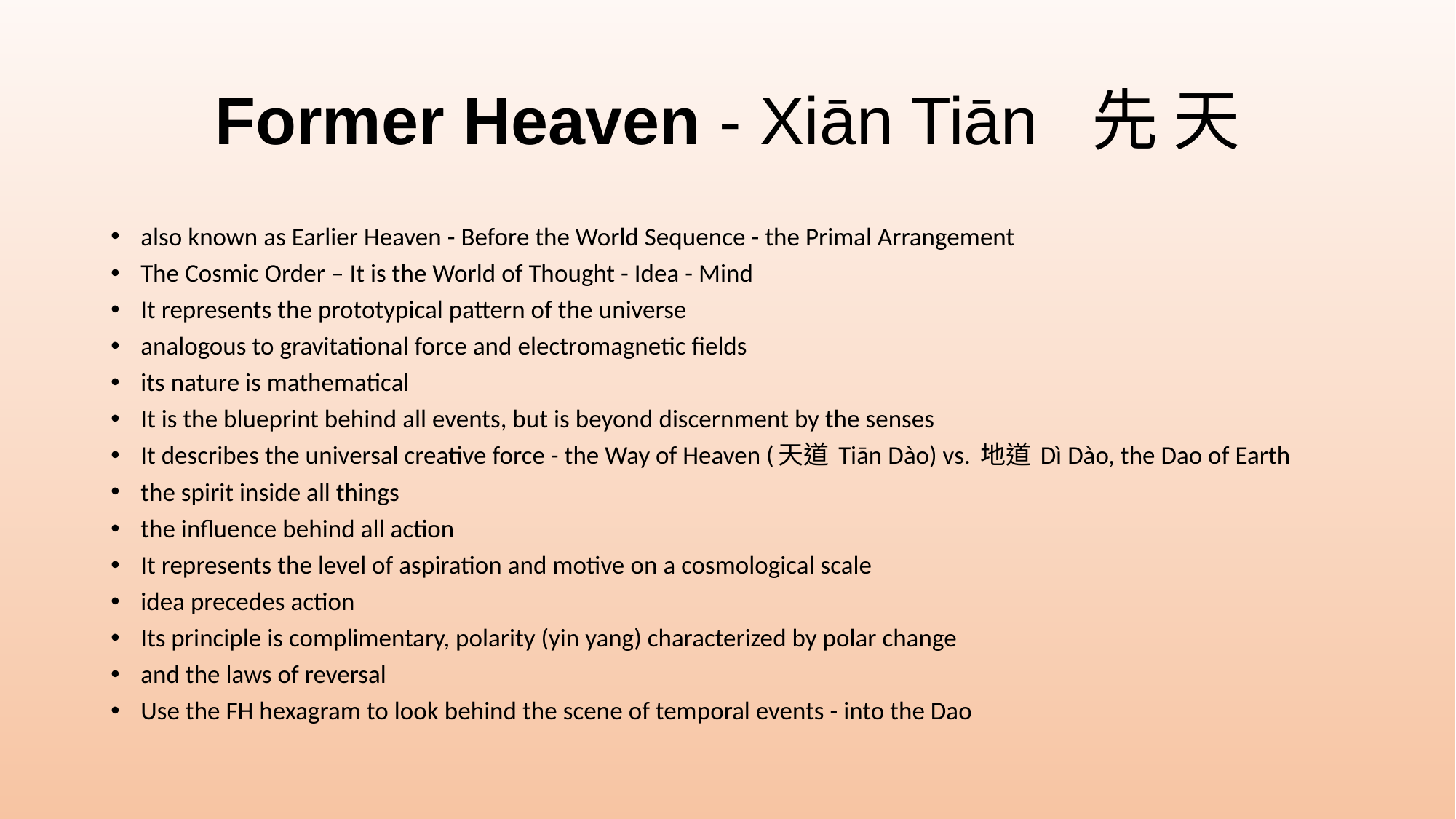

# Former Heaven - Xiān Tiān  先 天
also known as Earlier Heaven - Before the World Sequence - the Primal Arrangement
The Cosmic Order – It is the World of Thought - Idea - Mind
It represents the prototypical pattern of the universe
analogous to gravitational force and electromagnetic fields
its nature is mathematical
It is the blueprint behind all events, but is beyond discernment by the senses
It describes the universal creative force - the Way of Heaven (天道 Tiān Dào) vs. 地道 Dì Dào, the Dao of Earth
the spirit inside all things
the influence behind all action
It represents the level of aspiration and motive on a cosmological scale
idea precedes action
Its principle is complimentary, polarity (yin yang) characterized by polar change
and the laws of reversal
Use the FH hexagram to look behind the scene of temporal events - into the Dao